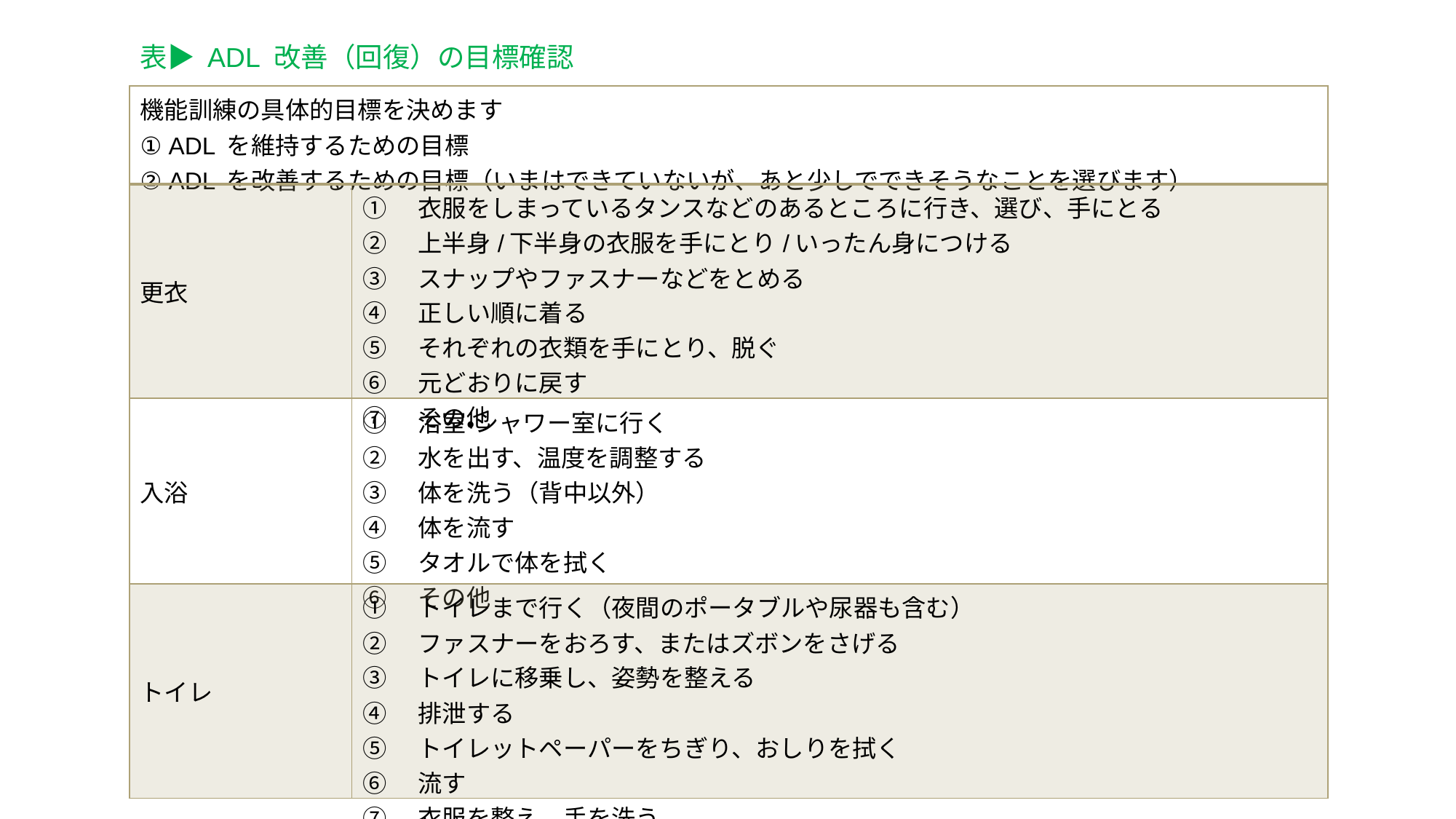

表▶ ADL 改善（回復）の目標確認
| 機能訓練の具体的目標を決めます ① ADL を維持するための目標 ② ADL を改善するための目標（いまはできていないが、あと少しでできそうなことを選びます） |  |
| --- | --- |
| 更衣 | ①　衣服をしまっているタンスなどのあるところに行き、選び、手にとる ②　上半身/下半身の衣服を手にとり/いったん身につける ③　スナップやファスナーなどをとめる ④　正しい順に着る ⑤　それぞれの衣類を手にとり、脱ぐ ⑥　元どおりに戻す ⑦　その他 |
| 入浴 | ①　浴室・シャワー室に行く ②　水を出す、温度を調整する ③　体を洗う（背中以外） ④　体を流す ⑤　タオルで体を拭く ⑥　その他 |
| トイレ | ①　トイレまで行く（夜間のポータブルや尿器も含む） ②　ファスナーをおろす、またはズボンをさげる ③　トイレに移乗し、姿勢を整える ④　排泄する ⑤　トイレットペーパーをちぎり、おしりを拭く ⑥　流す ⑦　衣服を整え、手を洗う |